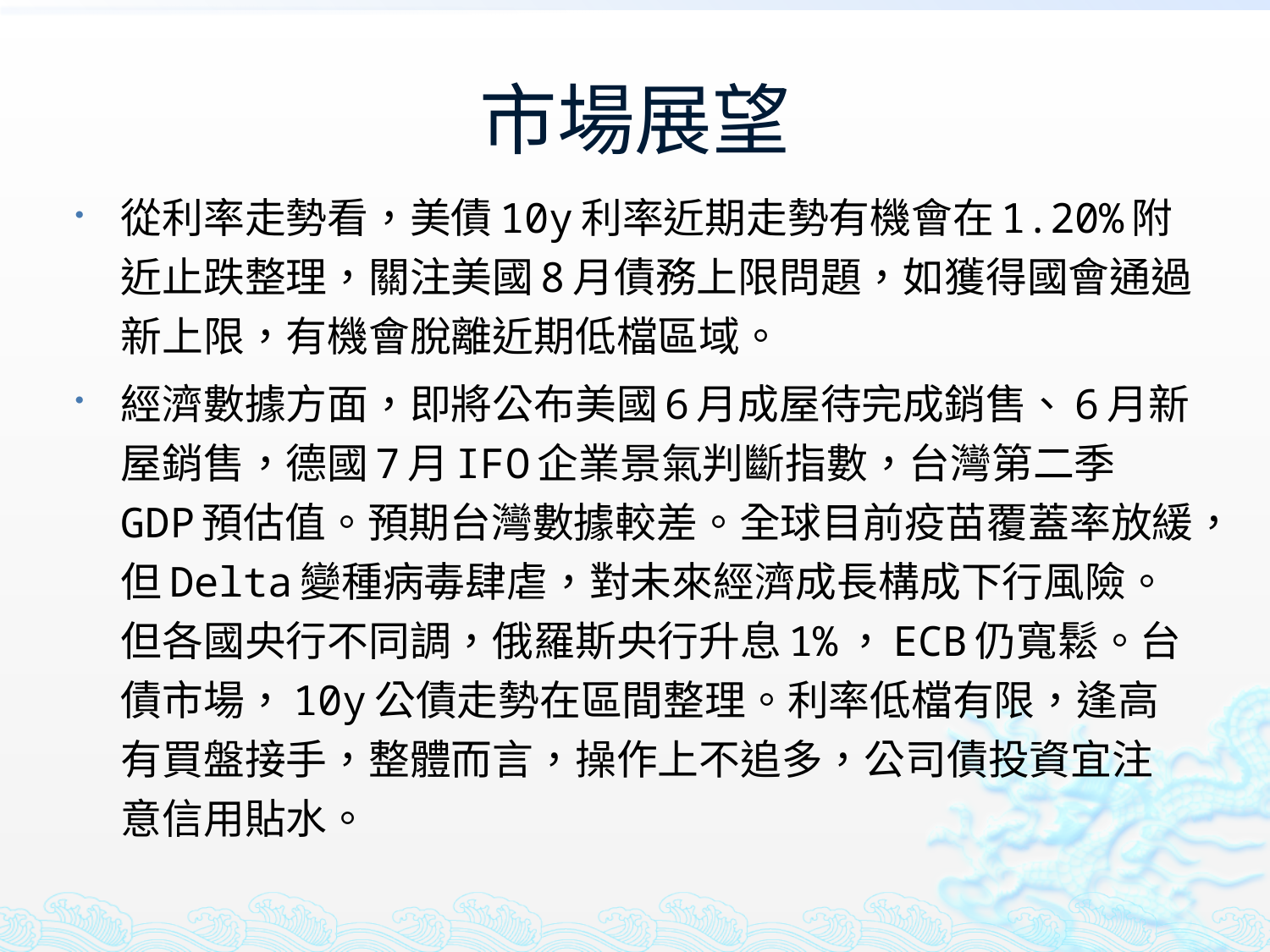

# 市場展望
從利率走勢看，美債10y利率近期走勢有機會在1.20%附近止跌整理，關注美國8月債務上限問題，如獲得國會通過新上限，有機會脫離近期低檔區域。
經濟數據方面，即將公布美國6月成屋待完成銷售、6月新屋銷售，德國7月IFO企業景氣判斷指數，台灣第二季GDP預估值。預期台灣數據較差。全球目前疫苗覆蓋率放緩，但Delta變種病毒肆虐，對未來經濟成長構成下行風險。但各國央行不同調，俄羅斯央行升息1%，ECB仍寬鬆。台債市場，10y公債走勢在區間整理。利率低檔有限，逢高有買盤接手，整體而言，操作上不追多，公司債投資宜注意信用貼水。